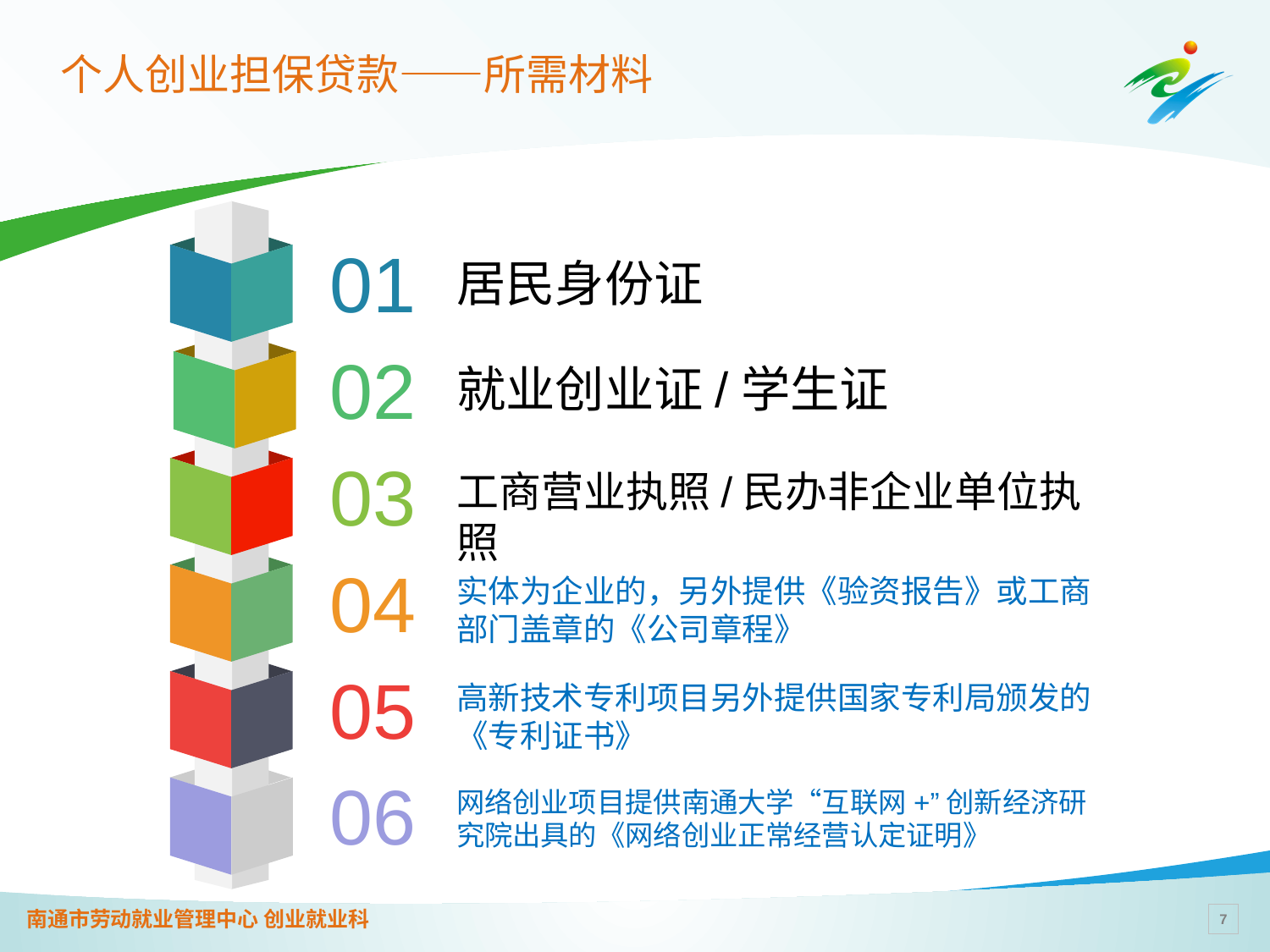

# 个人创业担保贷款——所需材料

居民身份证
01
就业创业证/学生证
02
工商营业执照/民办非企业单位执照
03
实体为企业的，另外提供《验资报告》或工商部门盖章的《公司章程》
04
高新技术专利项目另外提供国家专利局颁发的《专利证书》
05
网络创业项目提供南通大学“互联网+”创新经济研究院出具的《网络创业正常经营认定证明》
06